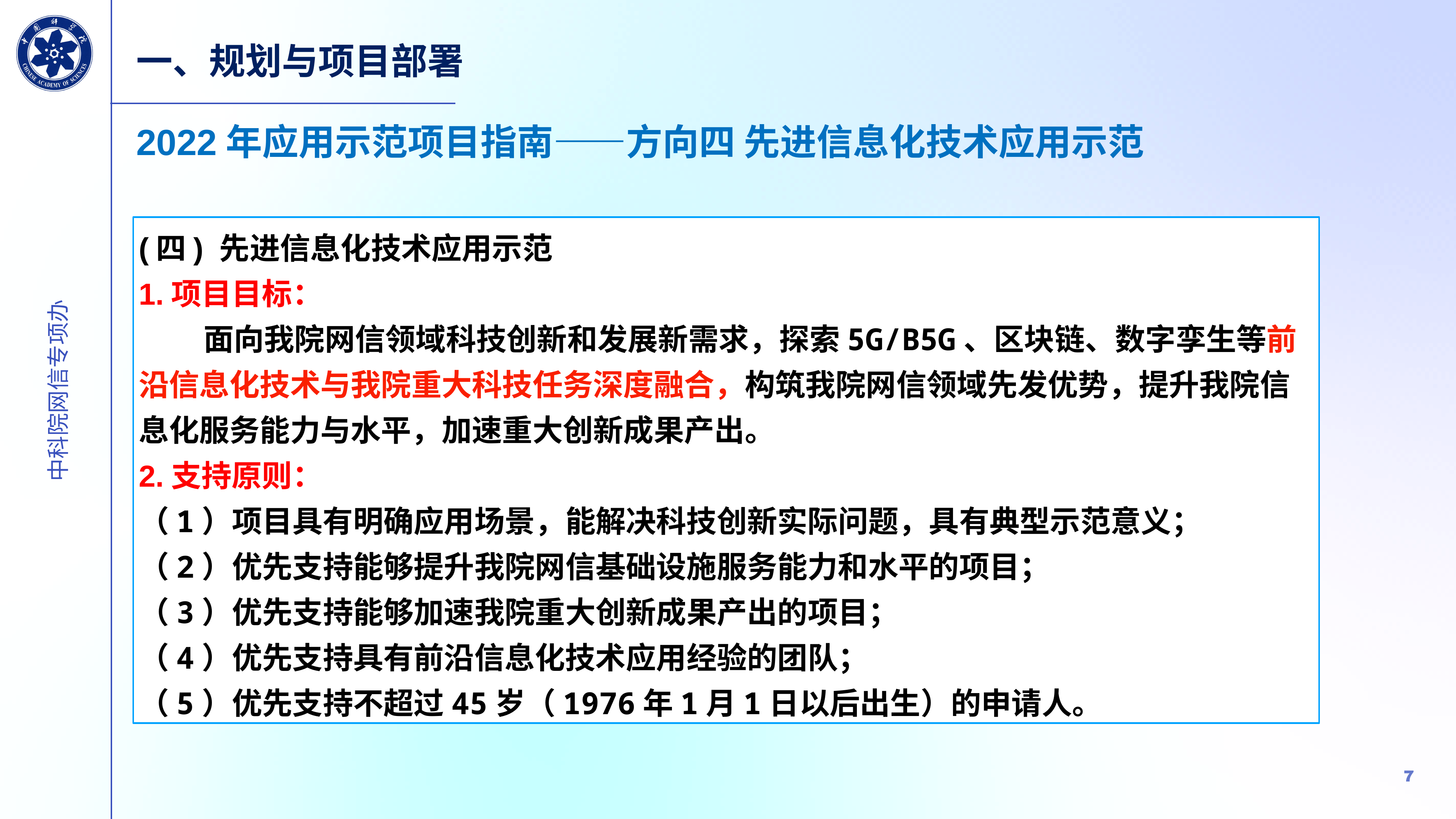

一、规划与项目部署
# 2022年应用示范项目指南——方向四 先进信息化技术应用示范
(四) 先进信息化技术应用示范
1.项目目标：
面向我院网信领域科技创新和发展新需求，探索5G/B5G、区块链、数字孪生等前沿信息化技术与我院重大科技任务深度融合，构筑我院网信领域先发优势，提升我院信息化服务能力与水平，加速重大创新成果产出。
2.支持原则：
（1）项目具有明确应用场景，能解决科技创新实际问题，具有典型示范意义；
（2）优先支持能够提升我院网信基础设施服务能力和水平的项目；
（3）优先支持能够加速我院重大创新成果产出的项目；
（4）优先支持具有前沿信息化技术应用经验的团队；
（5）优先支持不超过45岁（1976年1月1日以后出生）的申请人。